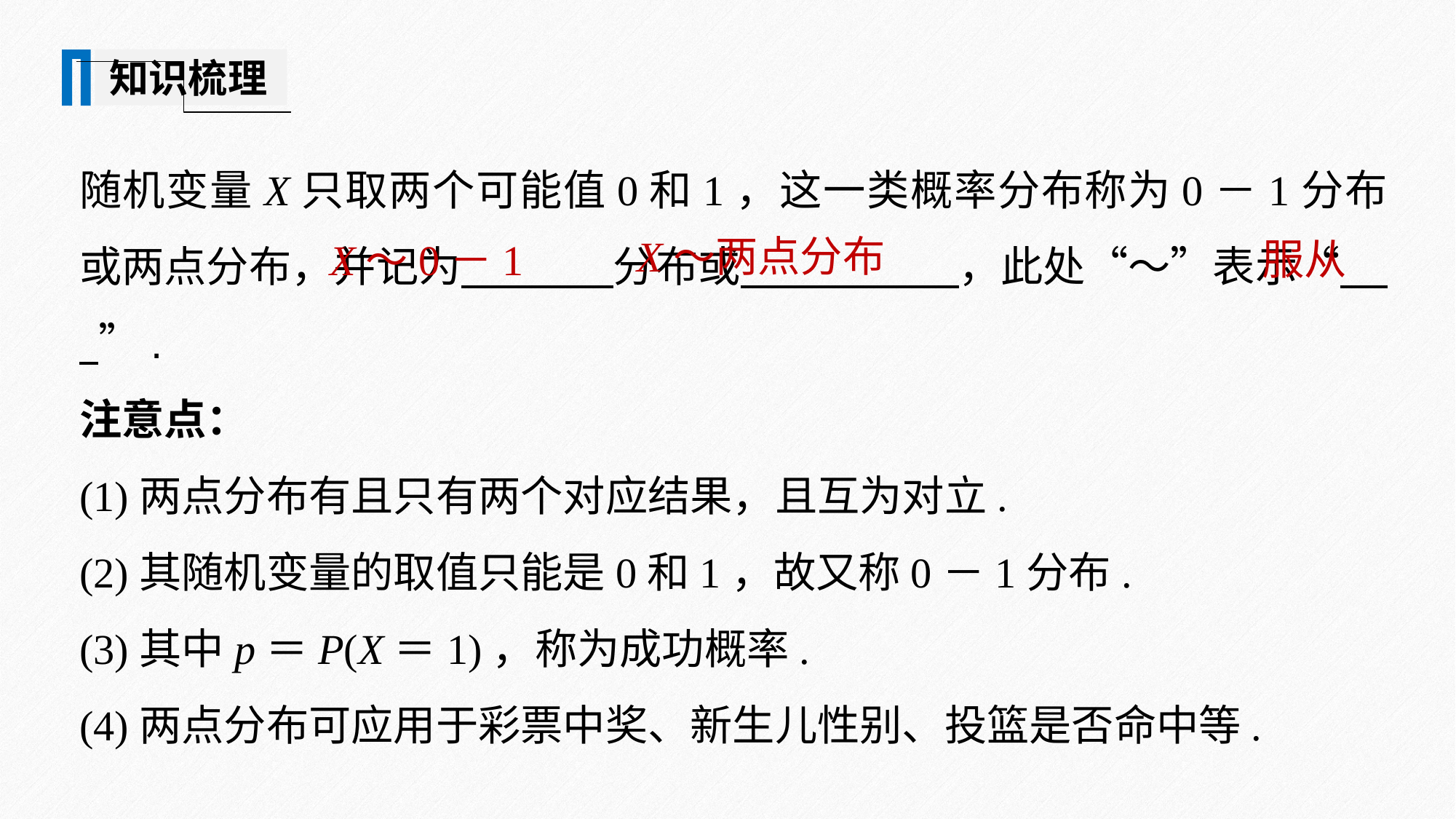

知识梳理

随机变量X只取两个可能值0和1，这一类概率分布称为0－1分布或两点分布，并记为                分布或                       ，此处“～”表示“        ”.
注意点：
(1)两点分布有且只有两个对应结果，且互为对立.
(2)其随机变量的取值只能是0和1，故又称0－1分布.
(3)其中p＝P(X＝1)，称为成功概率.
(4)两点分布可应用于彩票中奖、新生儿性别、投篮是否命中等.
X～两点分布
服从
X～0－1